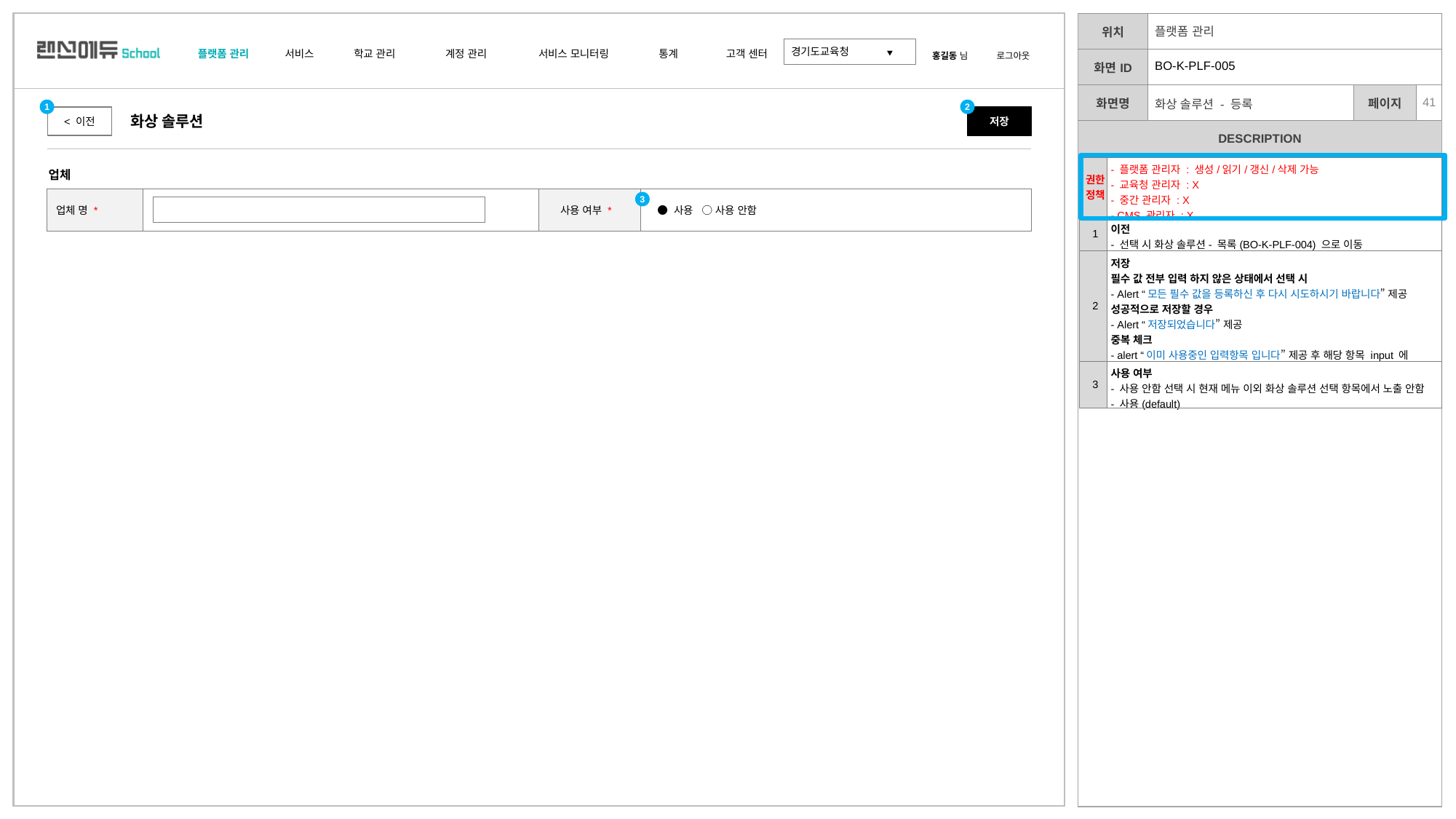

|  | 플랫폼 관리 |  |  |
| --- | --- | --- | --- |
|  | BO-K-PLF-005 |  |  |
|  | 화상 솔루션 - 등록 |  |  |
1
2
< 이전
저장
화상 솔루션

| 권한 정책 | - 플랫폼 관리자 : 생성/읽기/갱신/삭제 가능 - 교육청 관리자 : X - 중간 관리자 : X - CMS 관리자 : X |
| --- | --- |
| 1 | 이전 - 선택 시 화상 솔루션- 목록(BO-K-PLF-004) 으로 이동 |
| 2 | 저장 필수 값 전부 입력 하지 않은 상태에서 선택 시 - Alert “모든 필수 값을 등록하신 후 다시 시도하시기 바랍니다” 제공 성공적으로 저장할 경우 - Alert “저장되었습니다” 제공 중복 체크 - alert “이미 사용중인 입력항목 입니다” 제공 후 해당 항목 input 에 focus |
| 3 | 사용 여부 - 사용 안함 선택 시 현재 메뉴 이외 화상 솔루션 선택 항목에서 노출 안함 - 사용(default) |
업체
| 업체 명 \* |  | 사용 여부 \* | ● 사용 ○ 사용 안함 |
| --- | --- | --- | --- |
3